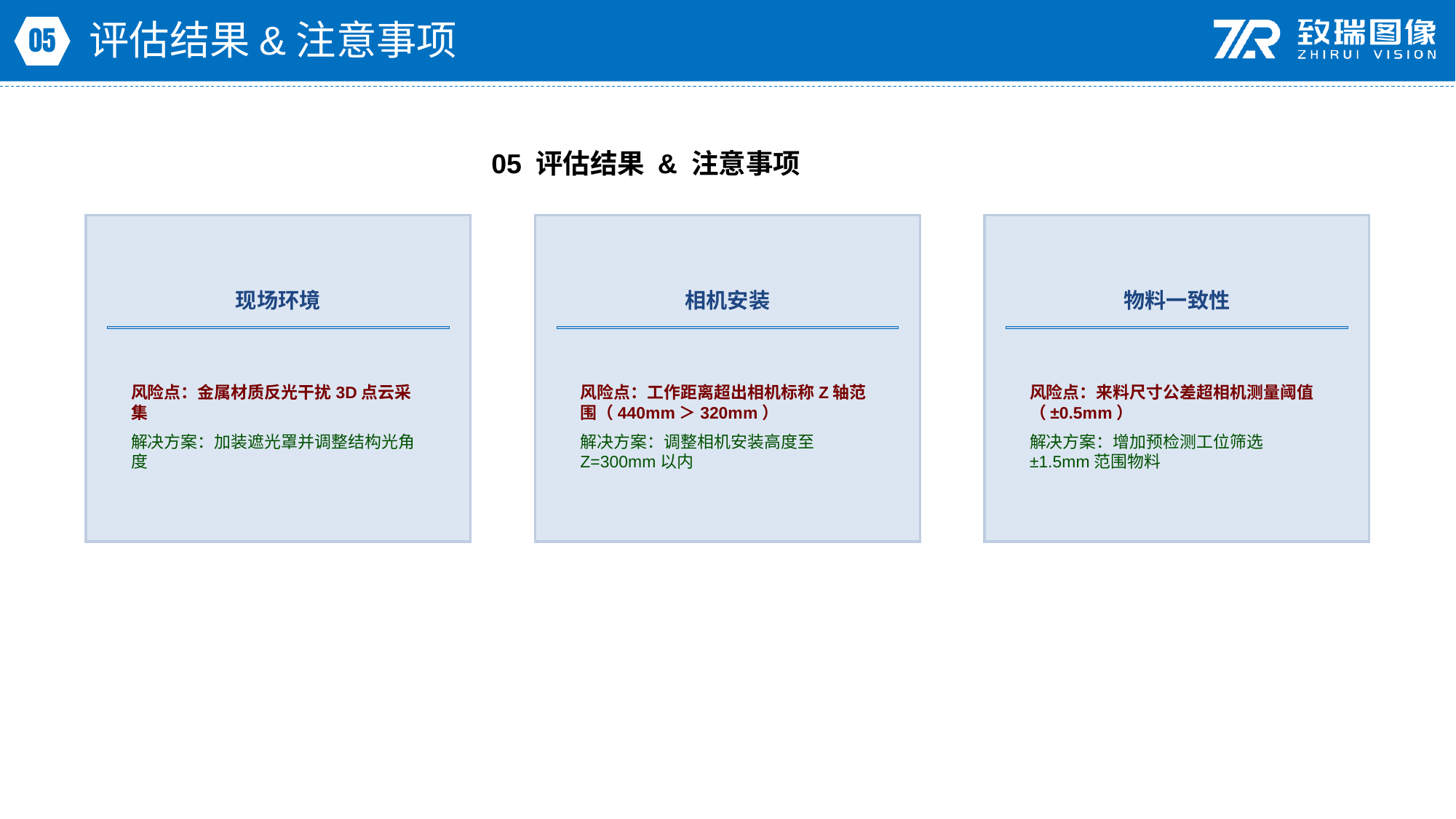

评估结果&注意事项
05

05 评估结果 & 注意事项

现场环境

相机安装

物料一致性

风险点：金属材质反光干扰3D点云采集
解决方案：加装遮光罩并调整结构光角度

风险点：工作距离超出相机标称Z轴范围（440mm＞320mm）
解决方案：调整相机安装高度至Z=300mm以内

风险点：来料尺寸公差超相机测量阈值（±0.5mm）
解决方案：增加预检测工位筛选±1.5mm范围物料